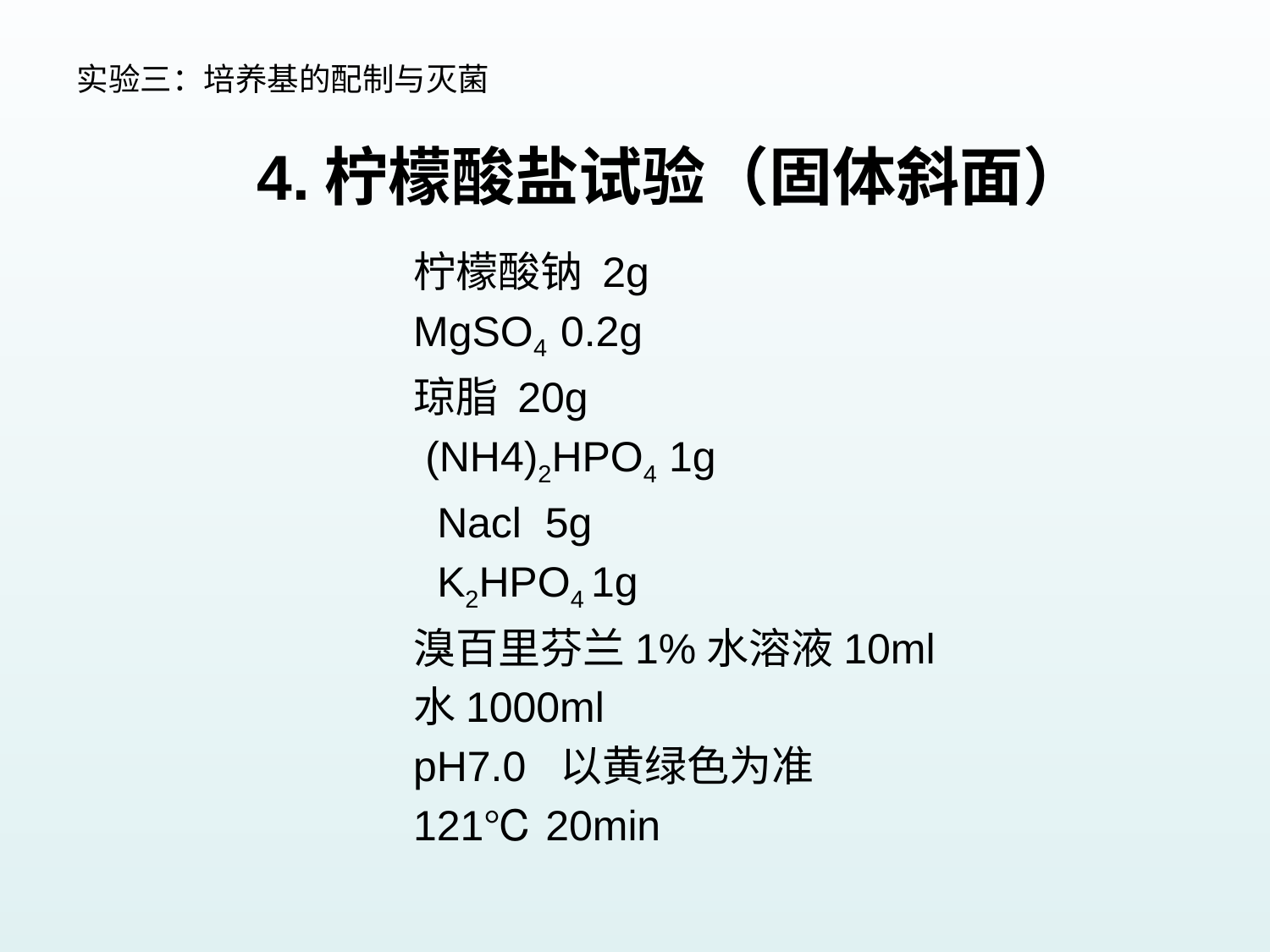

实验三：培养基的配制与灭菌
4.柠檬酸盐试验（固体斜面）
柠檬酸钠 2g
MgSO4  0.2g
琼脂 20g
 (NH4)2HPO4 1g
  Nacl  5g
  K2HPO4 1g
溴百里芬兰1%水溶液10ml
水1000ml
pH7.0  以黄绿色为准
121℃ 20min